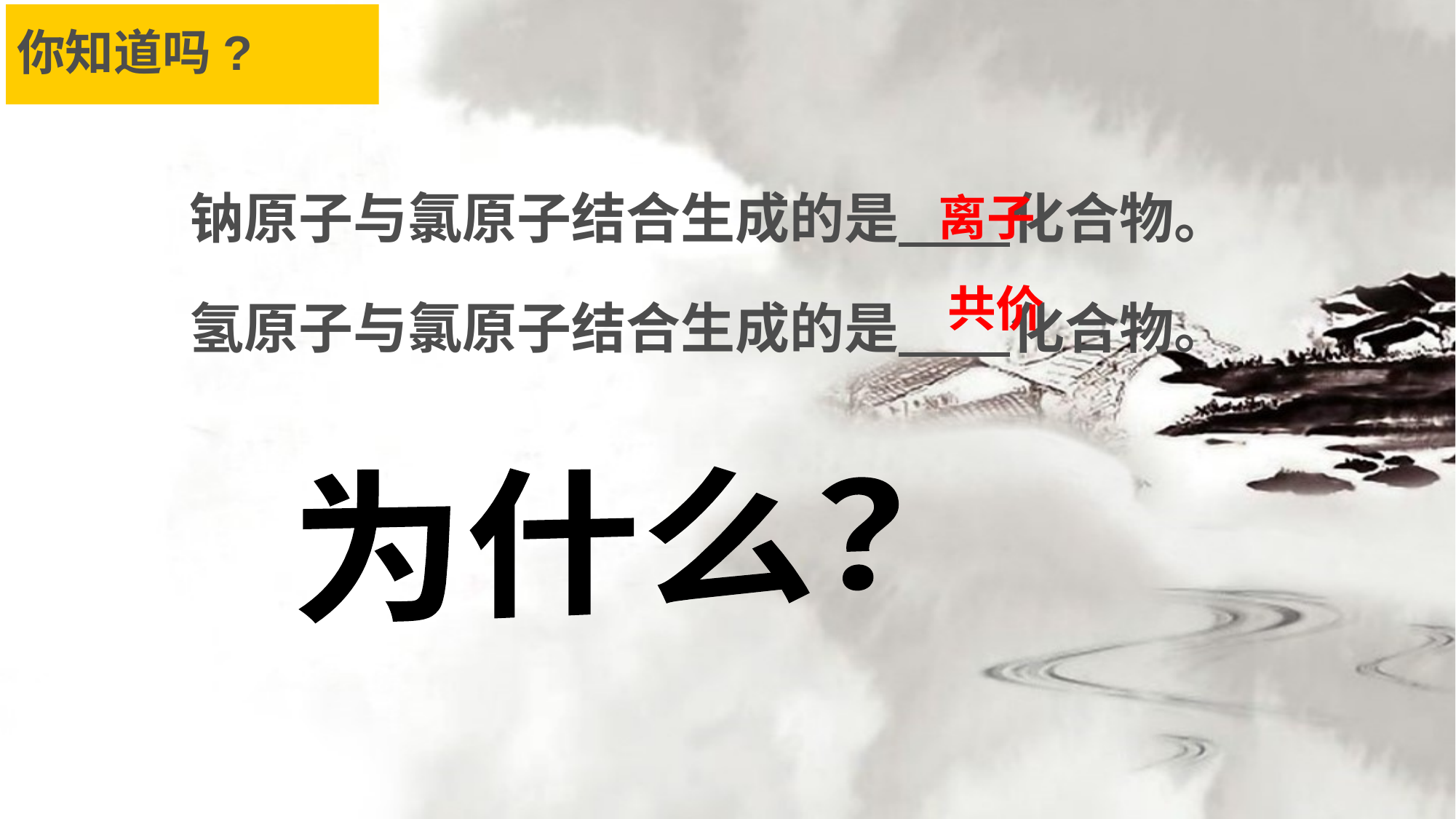

# 你知道吗?
钠原子与氯原子结合生成的是         化合物。
氢原子与氯原子结合生成的是         化合物。
离子
共价
为什么？